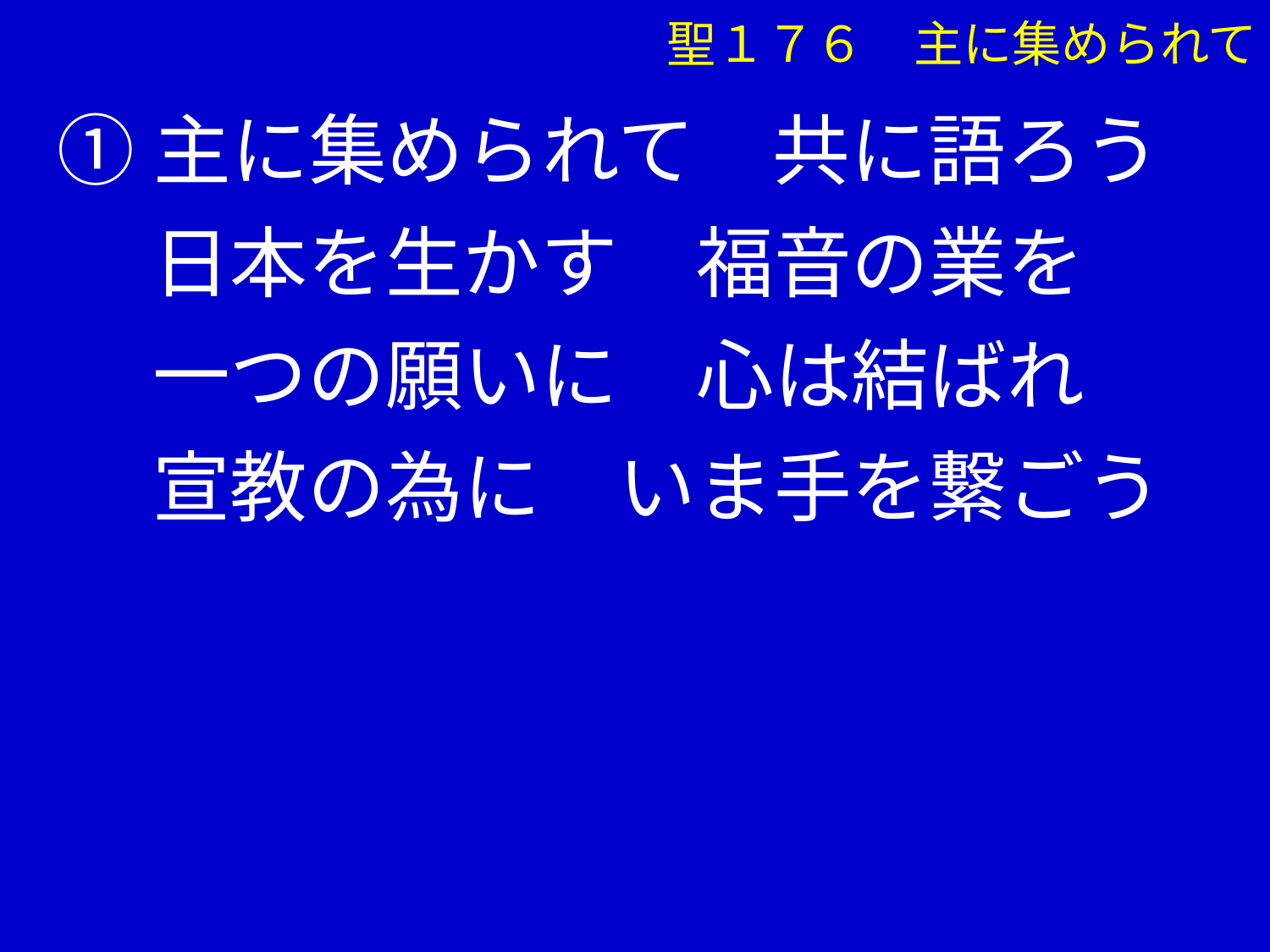

聖１７６　主に集められて
①主に集められて　共に語ろう
　 日本を生かす　福音の業を
　 一つの願いに　心は結ばれ
　 宣教の為に　いま手を繋ごう